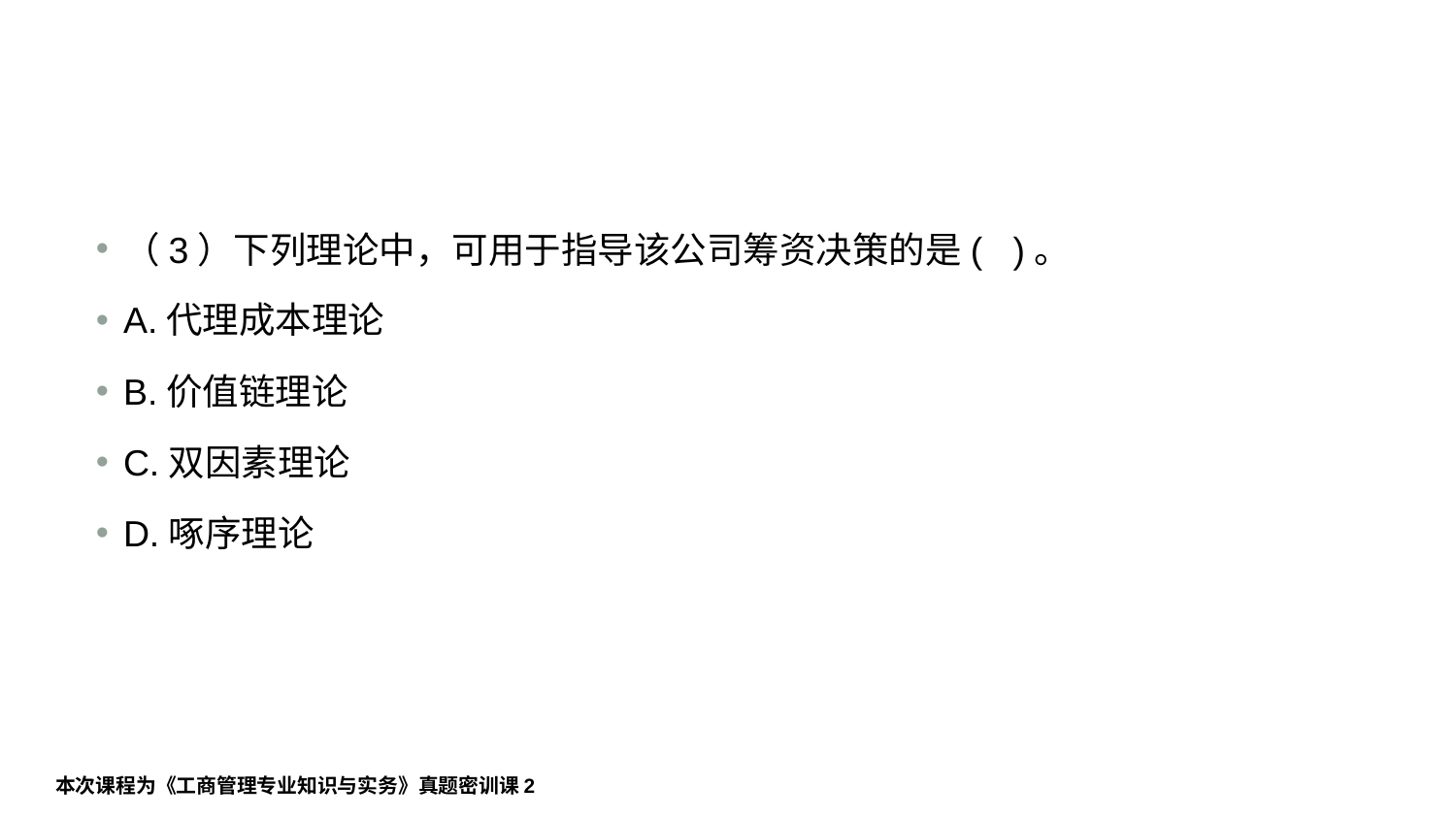

（3）下列理论中，可用于指导该公司筹资决策的是(   )。
A.代理成本理论
B.价值链理论
C.双因素理论
D.啄序理论